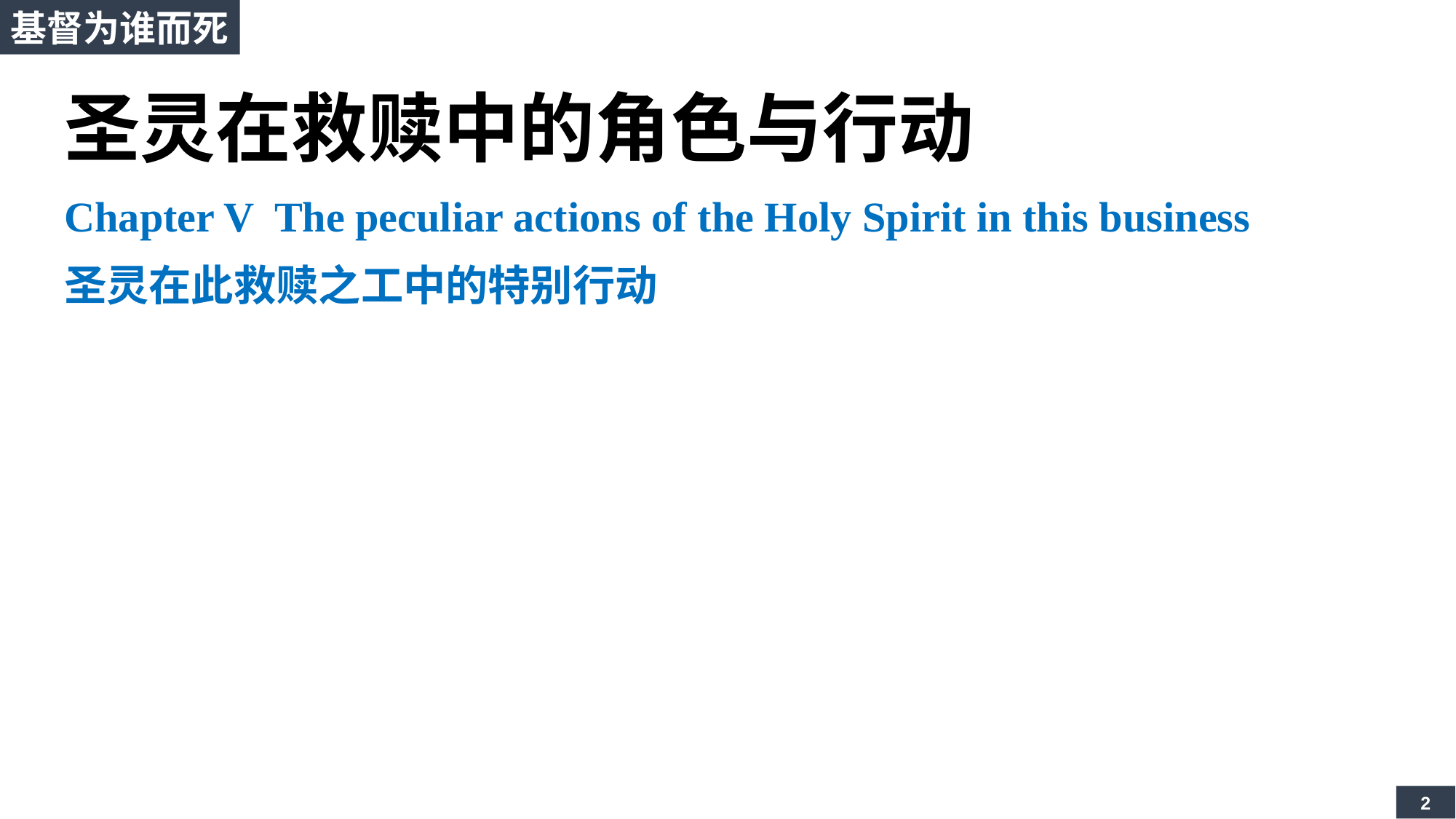

基督为谁而死
圣灵在救赎中的角色与行动
Chapter V  The peculiar actions of the Holy Spirit in this business
圣灵在此救赎之工中的特别行动
2